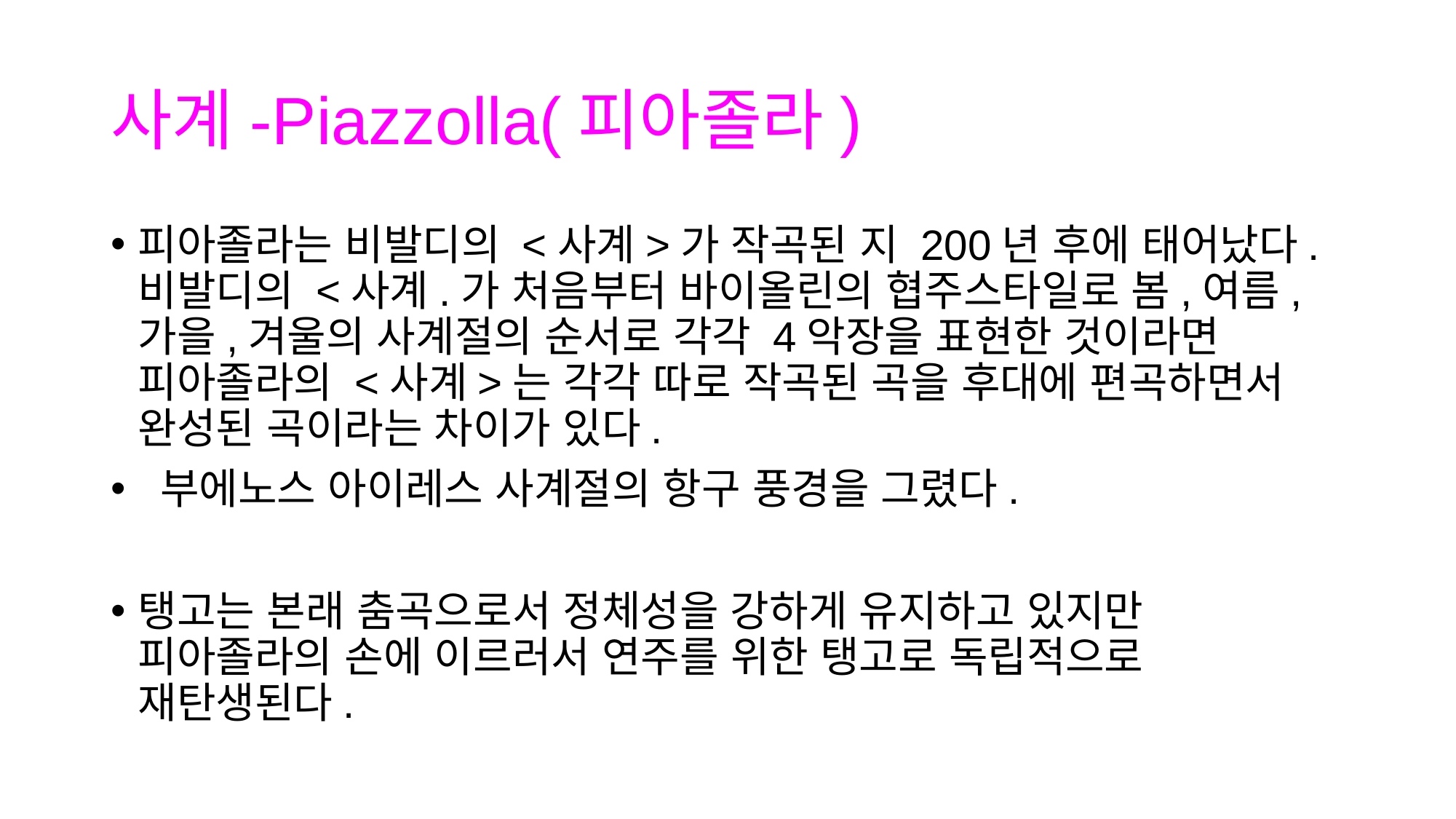

# 사계-Piazzolla(피아졸라)
피아졸라는 비발디의 <사계>가 작곡된 지 200년 후에 태어났다. 비발디의 <사계.가 처음부터 바이올린의 협주스타일로 봄,여름,가을,겨울의 사계절의 순서로 각각 4악장을 표현한 것이라면 피아졸라의 <사계>는 각각 따로 작곡된 곡을 후대에 편곡하면서 완성된 곡이라는 차이가 있다.
 부에노스 아이레스 사계절의 항구 풍경을 그렸다.

탱고는 본래 춤곡으로서 정체성을 강하게 유지하고 있지만 피아졸라의 손에 이르러서 연주를 위한 탱고로 독립적으로 재탄생된다.